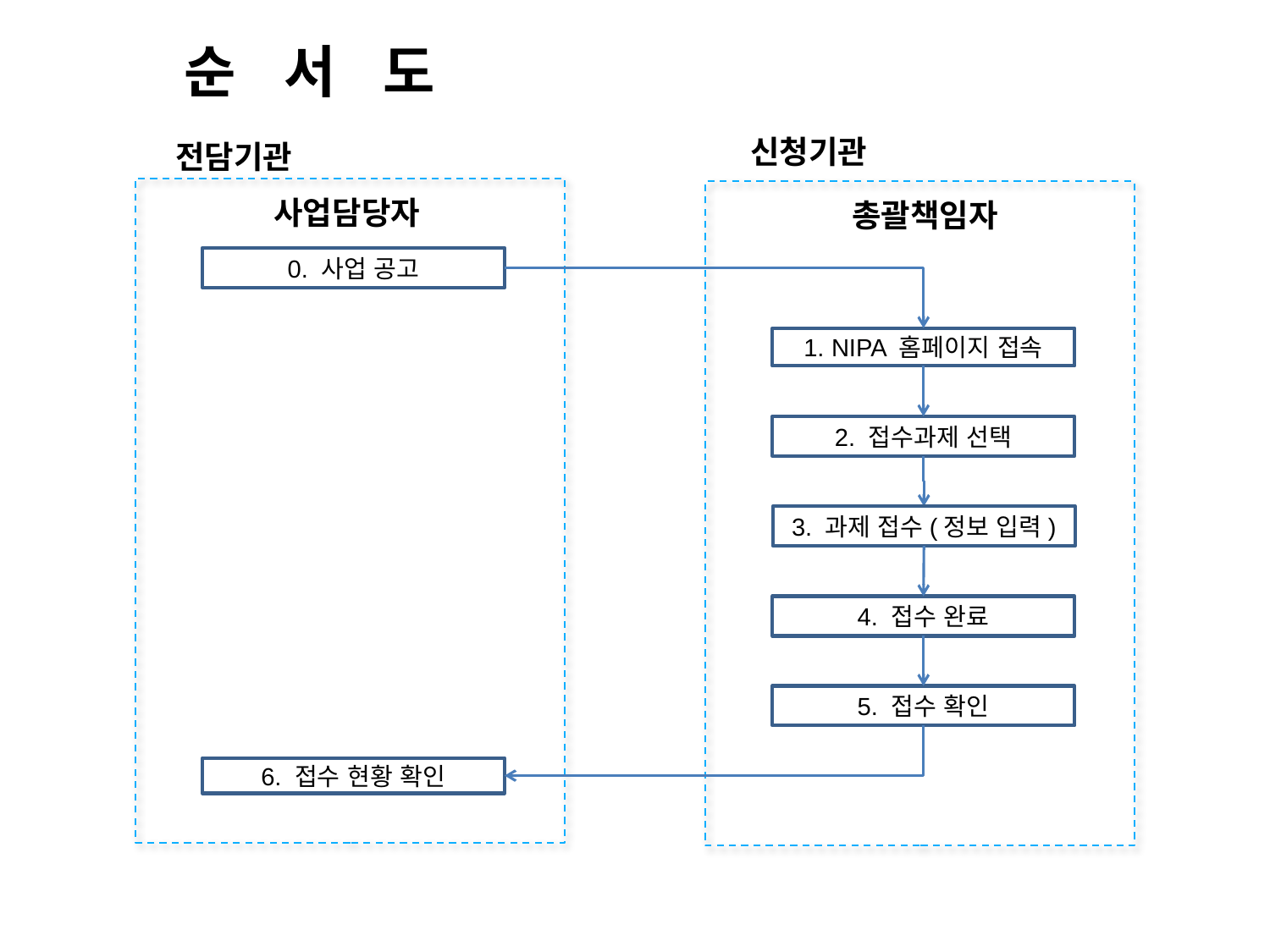

순   서   도
신청기관
전담기관

사업담당자
총괄책임자
0. 사업 공고
1. NIPA 홈페이지 접속
2. 접수과제 선택
3. 과제 접수(정보 입력)
4. 접수 완료
5. 접수 확인
6. 접수 현황 확인